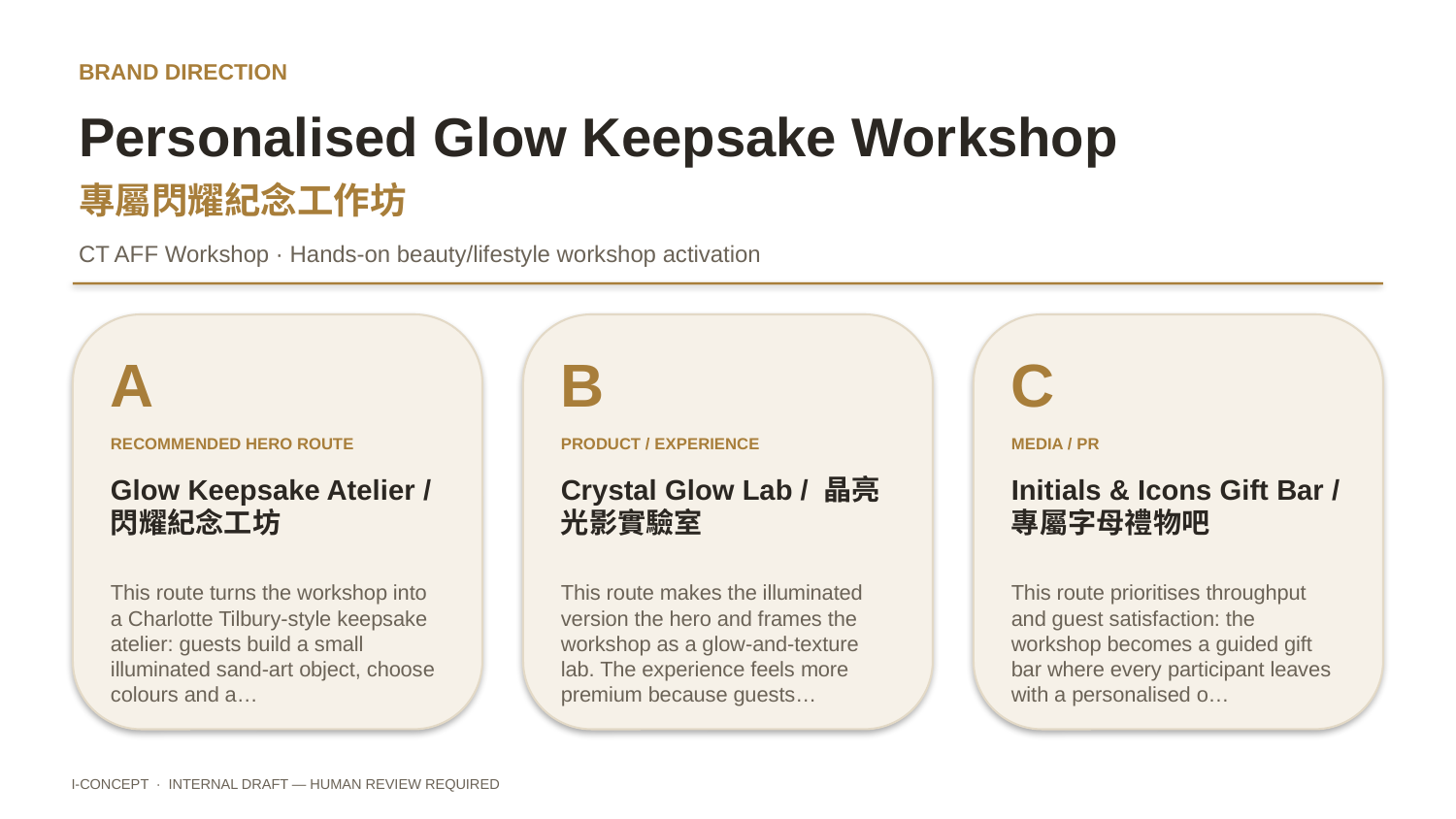

BRAND DIRECTION
Personalised Glow Keepsake Workshop
專屬閃耀紀念工作坊
CT AFF Workshop · Hands-on beauty/lifestyle workshop activation

A
B
C
RECOMMENDED HERO ROUTE
PRODUCT / EXPERIENCE
MEDIA / PR
Glow Keepsake Atelier / 閃耀紀念工坊
Crystal Glow Lab / 晶亮光影實驗室
Initials & Icons Gift Bar / 專屬字母禮物吧
This route turns the workshop into a Charlotte Tilbury-style keepsake atelier: guests build a small illuminated sand-art object, choose colours and a…
This route makes the illuminated version the hero and frames the workshop as a glow-and-texture lab. The experience feels more premium because guests…
This route prioritises throughput and guest satisfaction: the workshop becomes a guided gift bar where every participant leaves with a personalised o…
I-CONCEPT  ·  INTERNAL DRAFT — HUMAN REVIEW REQUIRED